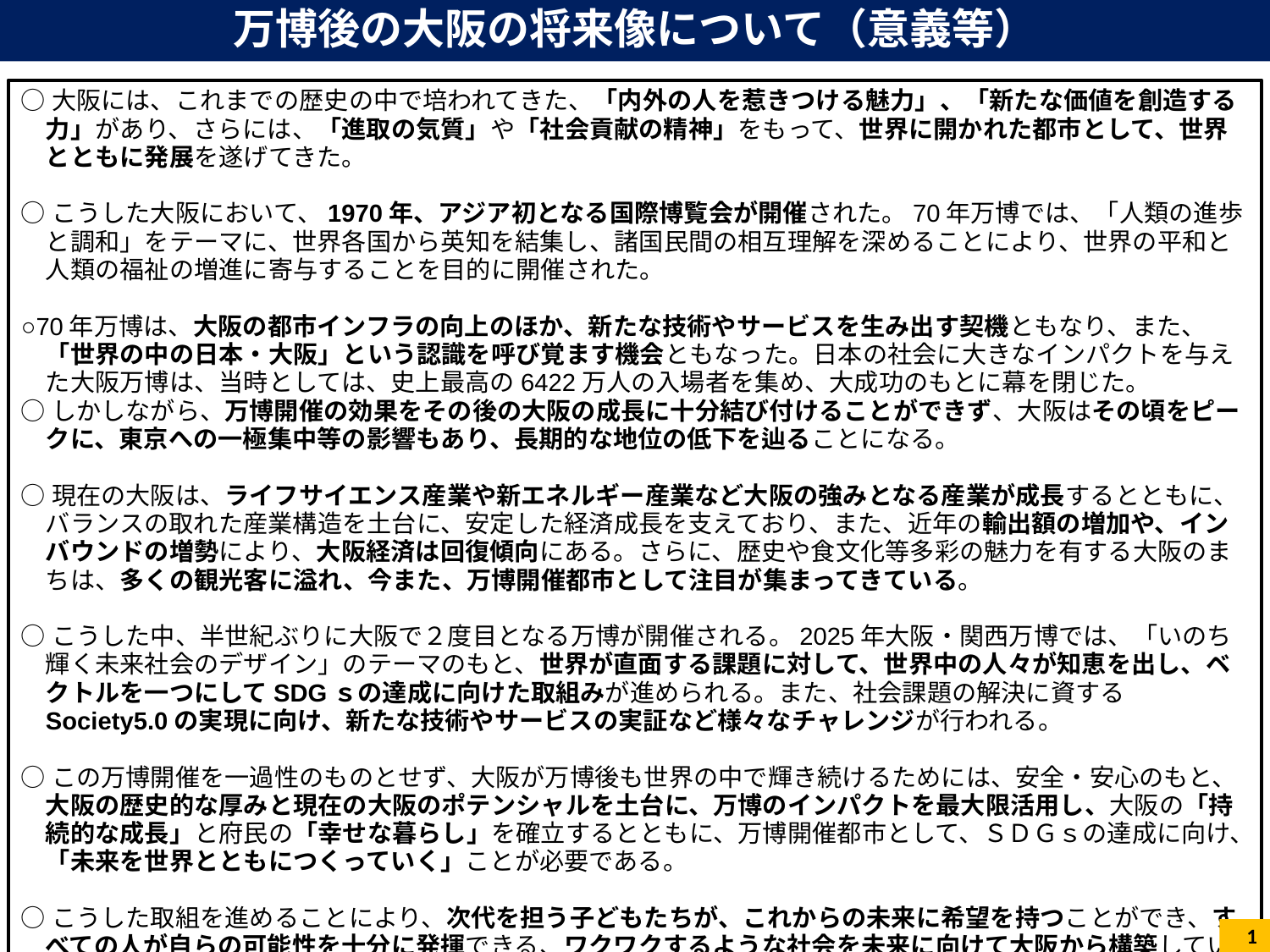

万博後の大阪の将来像について（意義等）
○大阪には、これまでの歴史の中で培われてきた、「内外の人を惹きつける魅力」、「新たな価値を創造する力」があり、さらには、「進取の気質」や「社会貢献の精神」をもって、世界に開かれた都市として、世界とともに発展を遂げてきた。

○こうした大阪において、1970年、アジア初となる国際博覧会が開催された。70年万博では、「人類の進歩と調和」をテーマに、世界各国から英知を結集し、諸国民間の相互理解を深めることにより、世界の平和と人類の福祉の増進に寄与することを目的に開催された。

○70年万博は、大阪の都市インフラの向上のほか、新たな技術やサービスを生み出す契機ともなり、また、「世界の中の日本・大阪」という認識を呼び覚ます機会ともなった。日本の社会に大きなインパクトを与えた大阪万博は、当時としては、史上最高の6422万人の入場者を集め、大成功のもとに幕を閉じた。
○しかしながら、万博開催の効果をその後の大阪の成長に十分結び付けることができず、大阪はその頃をピークに、東京への一極集中等の影響もあり、長期的な地位の低下を辿ることになる。

○現在の大阪は、ライフサイエンス産業や新エネルギー産業など大阪の強みとなる産業が成長するとともに、バランスの取れた産業構造を土台に、安定した経済成長を支えており、また、近年の輸出額の増加や、インバウンドの増勢により、大阪経済は回復傾向にある。さらに、歴史や食文化等多彩の魅力を有する大阪のまちは、多くの観光客に溢れ、今また、万博開催都市として注目が集まってきている。

○こうした中、半世紀ぶりに大阪で２度目となる万博が開催される。2025年大阪・関西万博では、「いのち輝く未来社会のデザイン」のテーマのもと、世界が直面する課題に対して、世界中の人々が知恵を出し、ベクトルを一つにしてSDGｓの達成に向けた取組みが進められる。また、社会課題の解決に資するSociety5.0の実現に向け、新たな技術やサービスの実証など様々なチャレンジが行われる。

○この万博開催を一過性のものとせず、大阪が万博後も世界の中で輝き続けるためには、安全・安心のもと、大阪の歴史的な厚みと現在の大阪のポテンシャルを土台に、万博のインパクトを最大限活用し、大阪の「持続的な成長」と府民の「幸せな暮らし」を確立するとともに、万博開催都市として、ＳＤＧｓの達成に向け、「未来を世界とともにつくっていく」ことが必要である。

○こうした取組を進めることにより、次代を担う子どもたちが、これからの未来に希望を持つことができ、すべての人が自らの可能性を十分に発揮できる、ワクワクするような社会を未来に向けて大阪から構築していかなければならない。
1